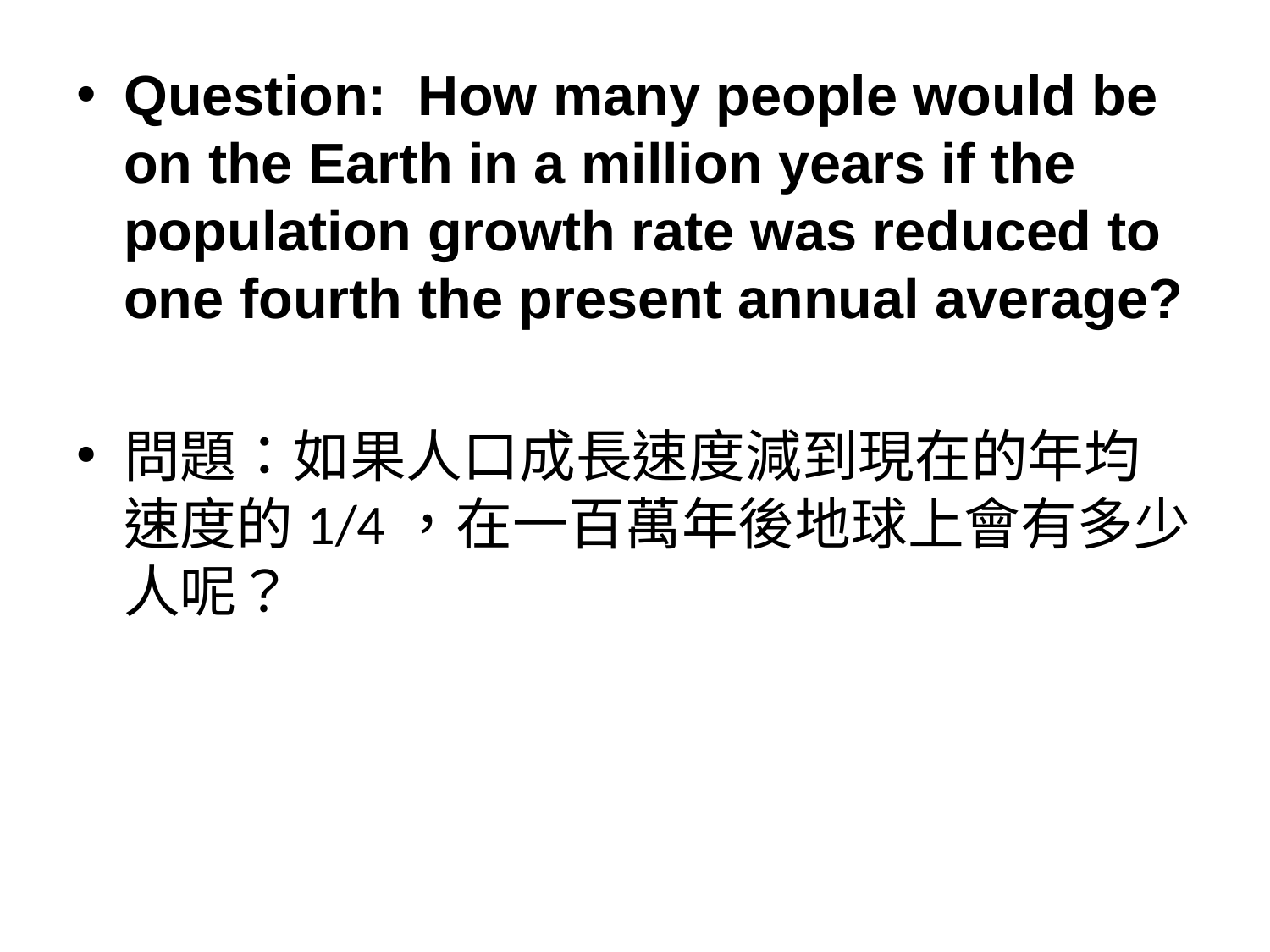

Question:  How many people would be on the Earth in a million years if the population growth rate was reduced to one fourth the present annual average?

問題：如果人口成長速度減到現在的年均速度的1/4，在一百萬年後地球上會有多少人呢？